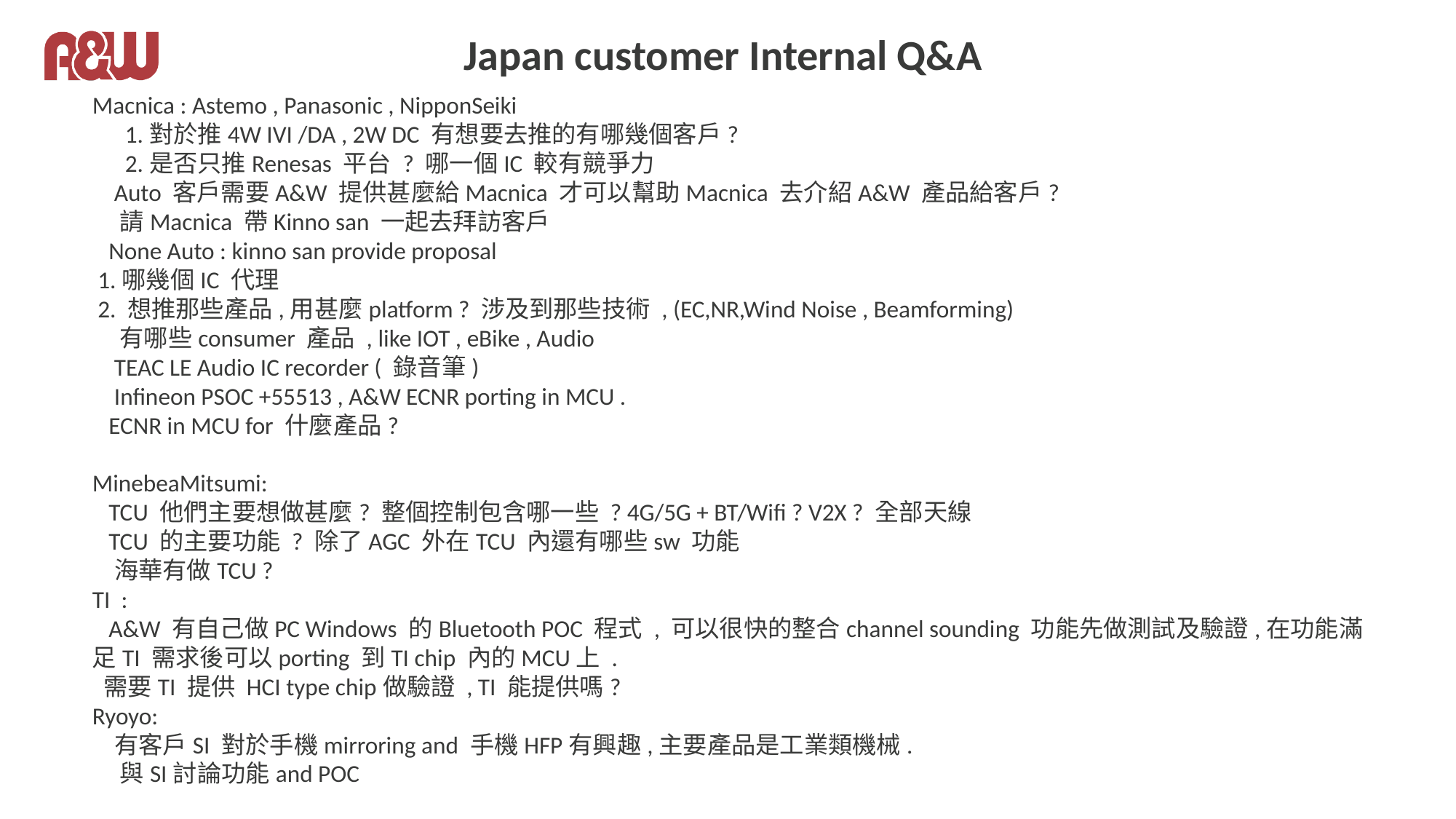

# Japan customer Internal Q&A
Macnica : Astemo , Panasonic , NipponSeiki
      1.對於推4W IVI /DA , 2W DC 有想要去推的有哪幾個客戶?
      2.是否只推Renesas 平台 ? 哪一個IC 較有競爭力
    Auto 客戶需要A&W 提供甚麼給Macnica 才可以幫助Macnica 去介紹A&W 產品給客戶?
    請Macnica 帶Kinno san 一起去拜訪客戶
   None Auto : kinno san provide proposal
 1.哪幾個IC 代理
 2. 想推那些產品,用甚麼platform ? 涉及到那些技術 , (EC,NR,Wind Noise , Beamforming)
    有哪些consumer 產品 , like IOT , eBike , Audio
    TEAC LE Audio IC recorder ( 錄音筆)
    Infineon PSOC +55513 , A&W ECNR porting in MCU .
   ECNR in MCU for 什麼產品?

MinebeaMitsumi:
   TCU 他們主要想做甚麼? 整個控制包含哪一些 ? 4G/5G + BT/Wifi ? V2X ? 全部天線
   TCU 的主要功能 ? 除了AGC 外在TCU 內還有哪些sw 功能
   海華有做TCU ?
TI  :
   A&W 有自己做PC Windows 的Bluetooth POC 程式 , 可以很快的整合channel sounding 功能先做測試及驗證,在功能滿足TI 需求後可以porting 到TI chip 內的MCU上 .
 需要TI 提供 HCI type chip做驗證 , TI 能提供嗎?
Ryoyo:
   有客戶SI 對於手機mirroring and 手機HFP有興趣,主要產品是工業類機械.
    與SI討論功能and POC